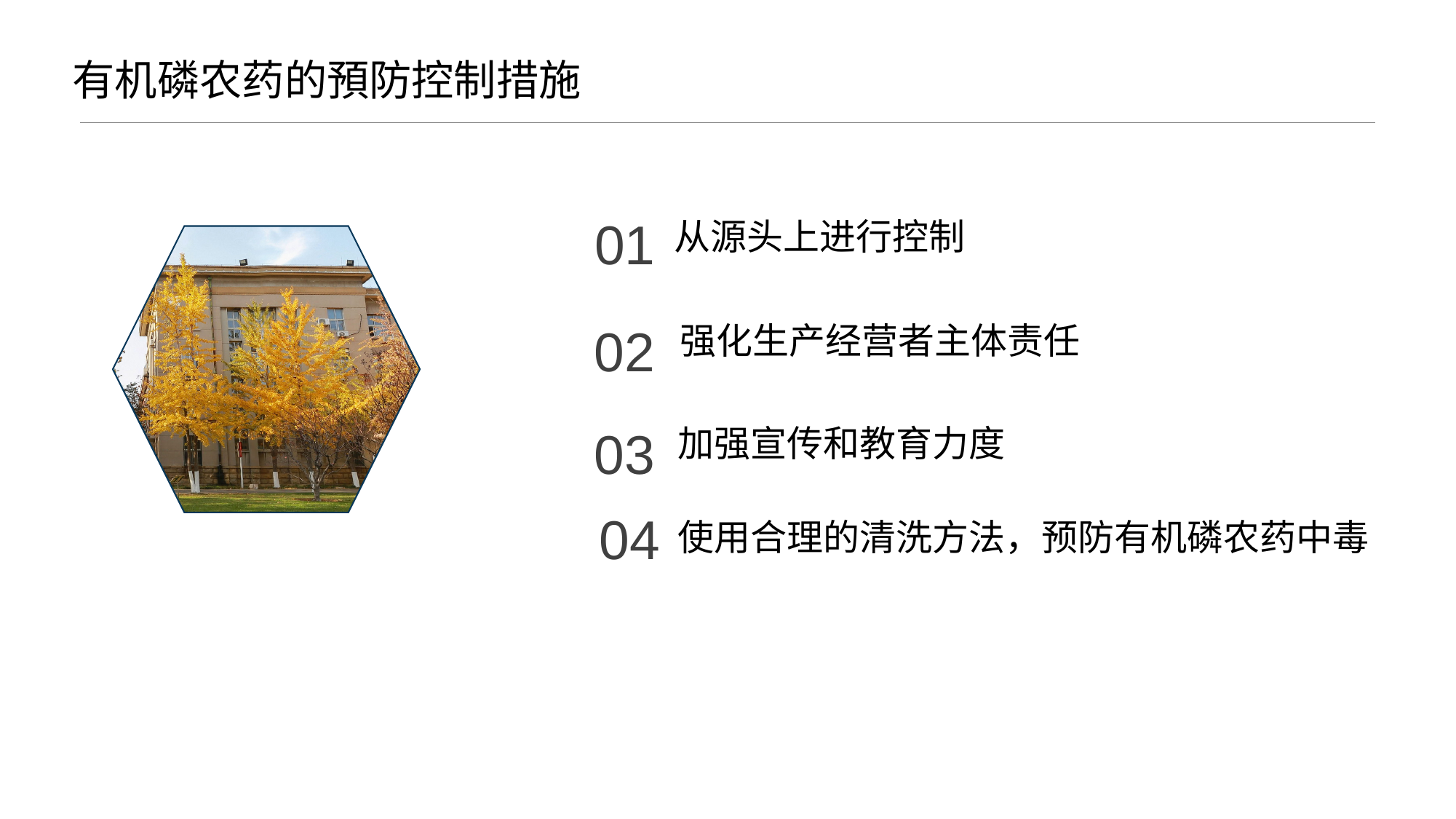

有机磷农药的預防控制措施
01
从源头上进行控制

02
强化生产经营者主体责任
03
加强宣传和教育力度
04
使用合理的清洗方法，预防有机磷农药中毒